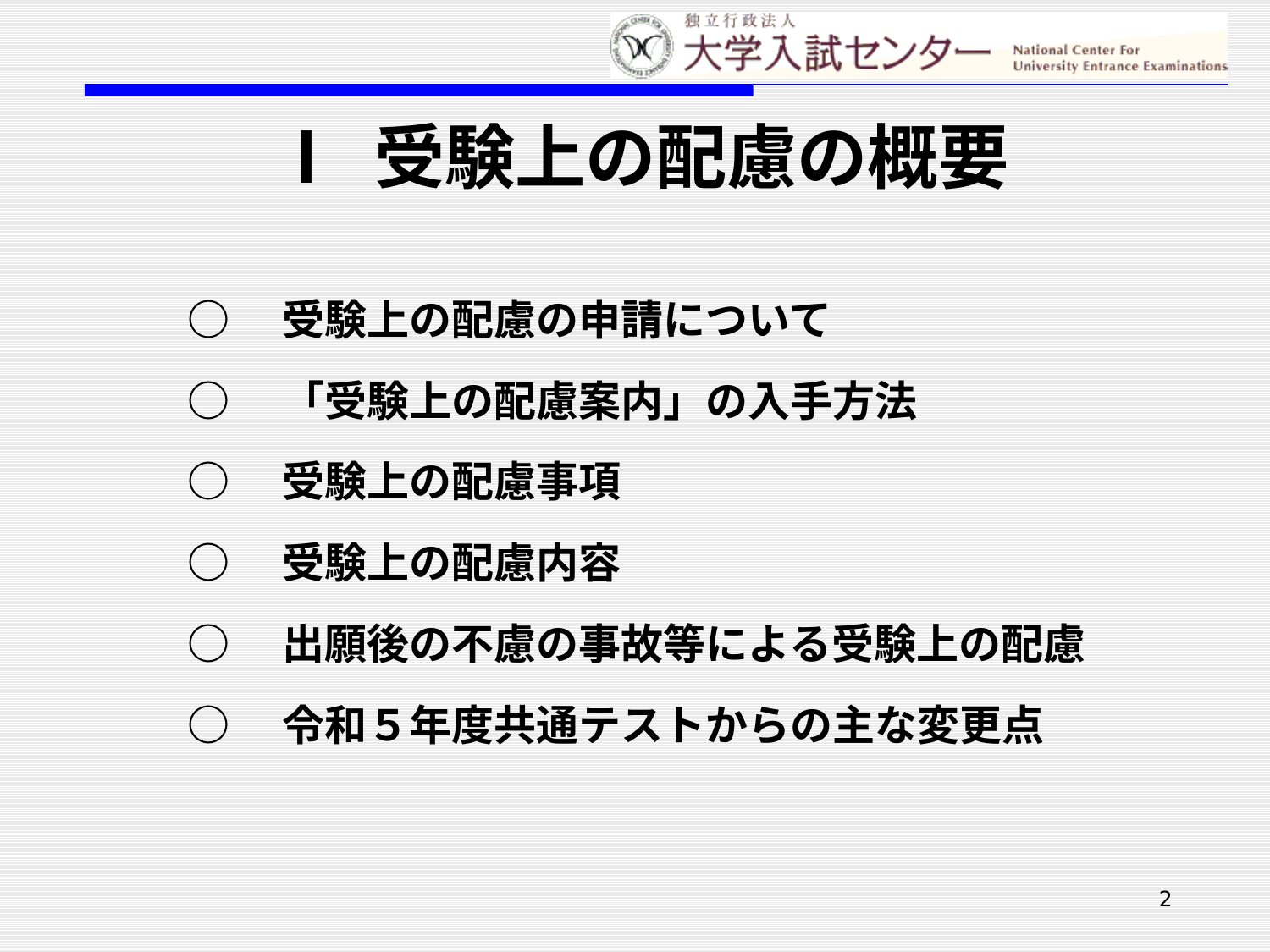

Ⅰ 受験上の配慮の概要
○　受験上の配慮の申請について
○　「受験上の配慮案内」の入手方法
○　受験上の配慮事項
○　受験上の配慮内容
○　出願後の不慮の事故等による受験上の配慮
○　令和５年度共通テストからの主な変更点

2